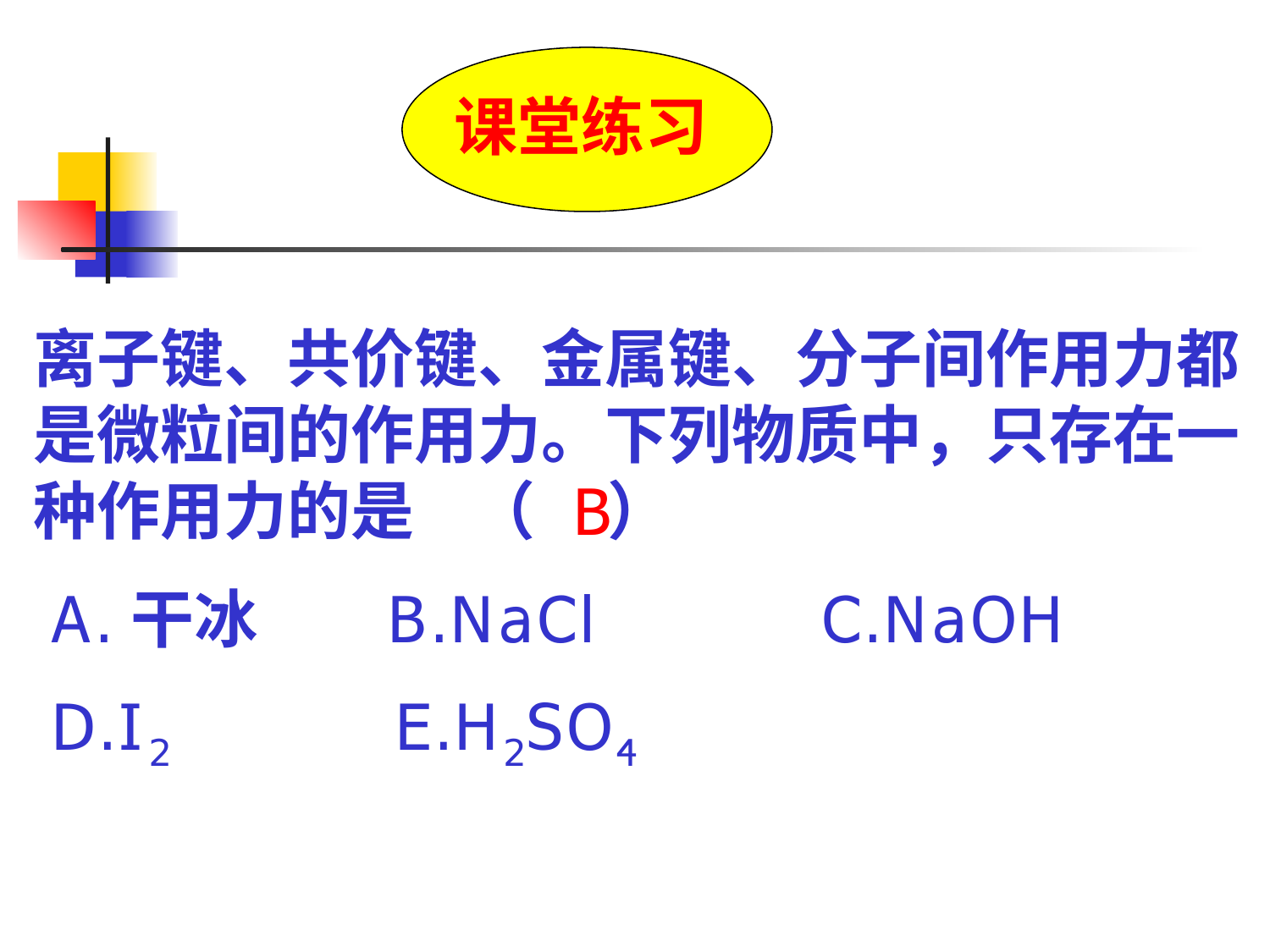

课堂练习
离子键、共价键、金属键、分子间作用力都是微粒间的作用力。下列物质中，只存在一种作用力的是    （     ）
 A.干冰        B.NaCl            C.NaOH
 D.I2            E.H2SO4
B